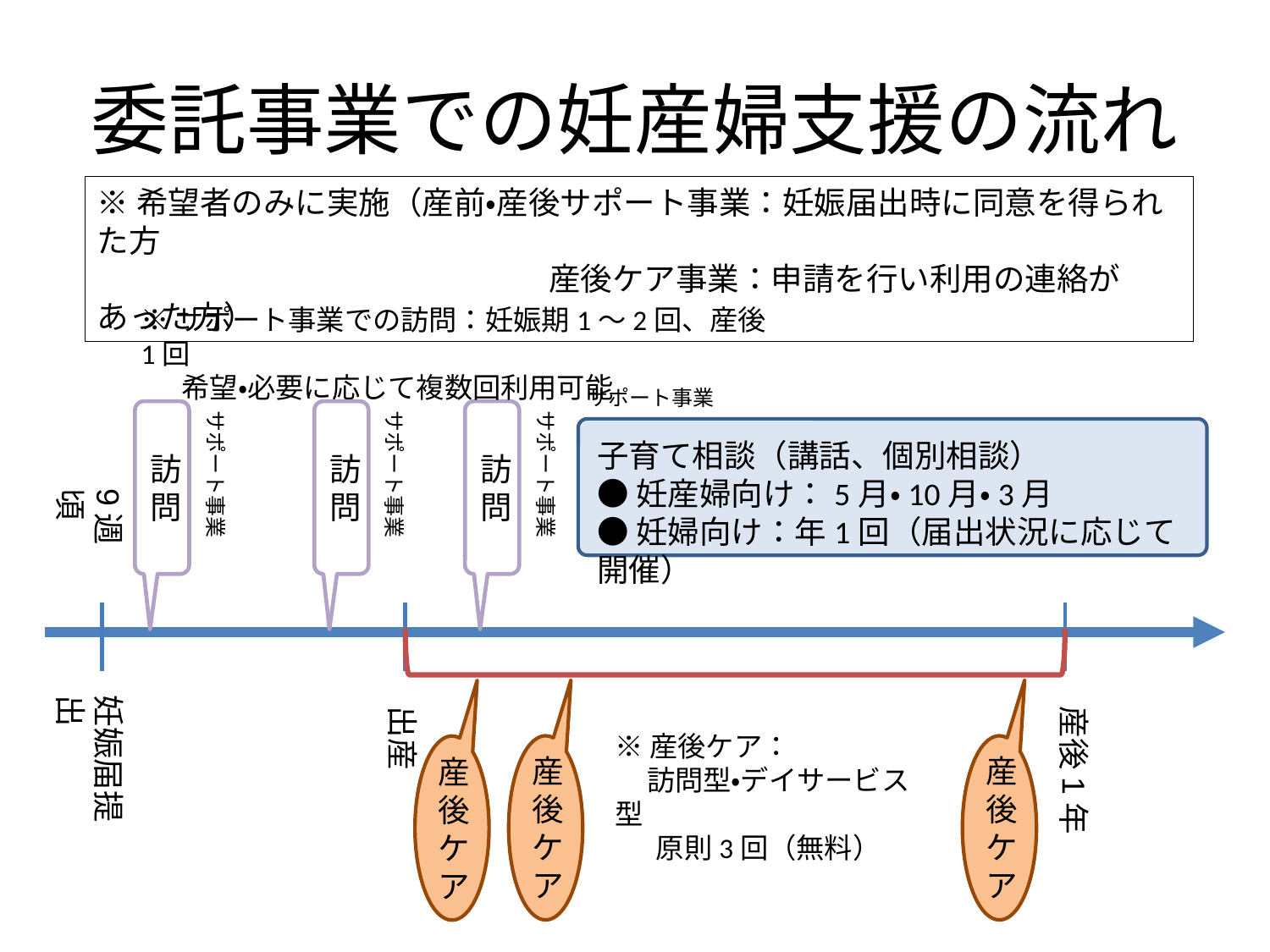

# 委託事業での妊産婦支援の流れ
※希望者のみに実施（産前・産後サポート事業：妊娠届出時に同意を得られた方
　　　　　　　　　　　　　　 産後ケア事業：申請を行い利用の連絡があった方）
※サポート事業での訪問：妊娠期1～2回、産後1回
　  希望・必要に応じて複数回利用可能

サポート事業
サポート事業
サポート事業
サポート事業
訪問
訪問
訪問

子育て相談（講話、個別相談）
●妊産婦向け：5月・10月・3月
●妊婦向け：年1回（届出状況に応じて開催）
9週頃
妊娠届提出
産後1年
出産
※産後ケア：
    訪問型・デイサービス型
 　原則3回（無料）
産後ケア
産後ケア
産後ケア